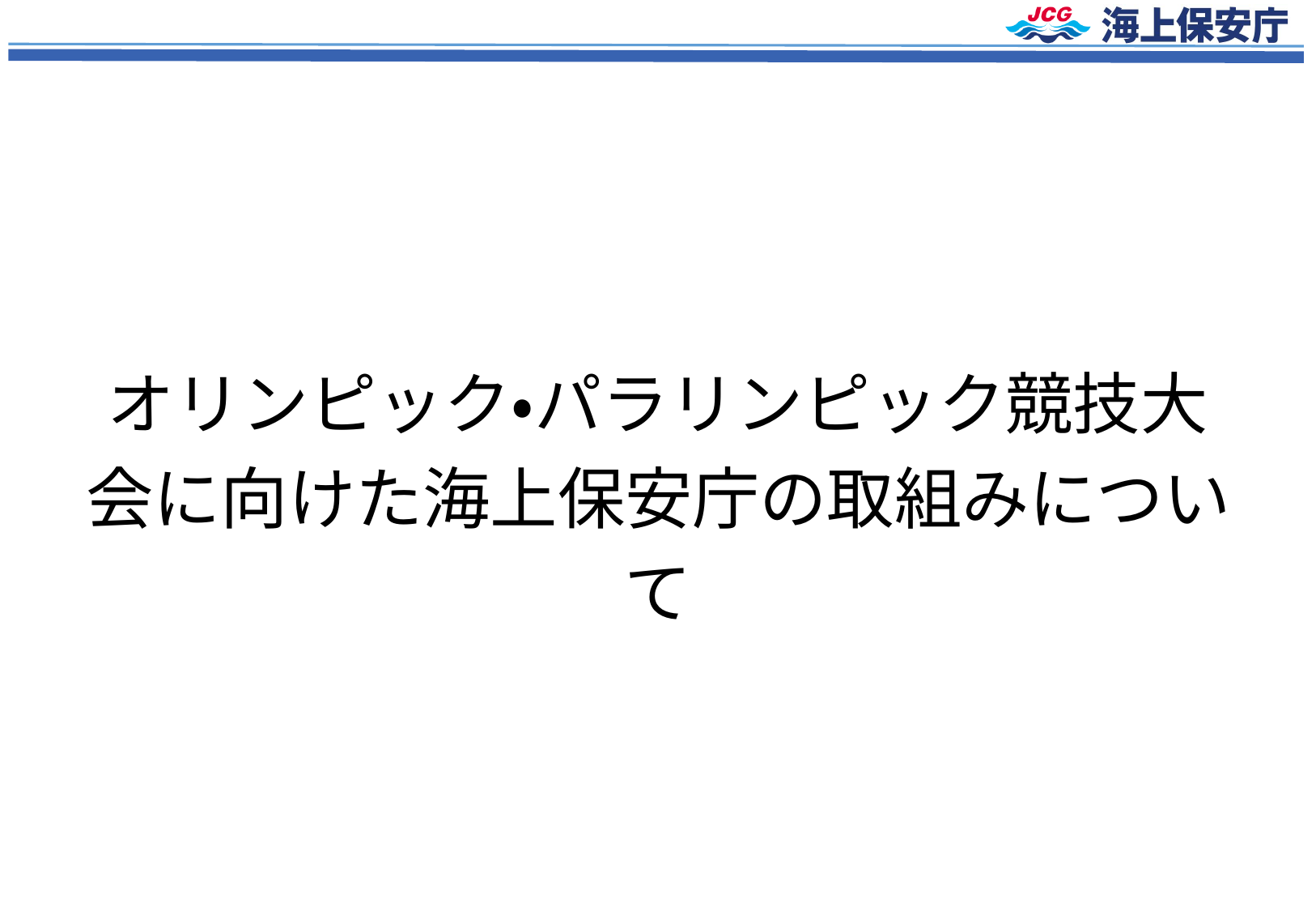

オリンピック・パラリンピック競技大会に向けた海上保安庁の取組みについて